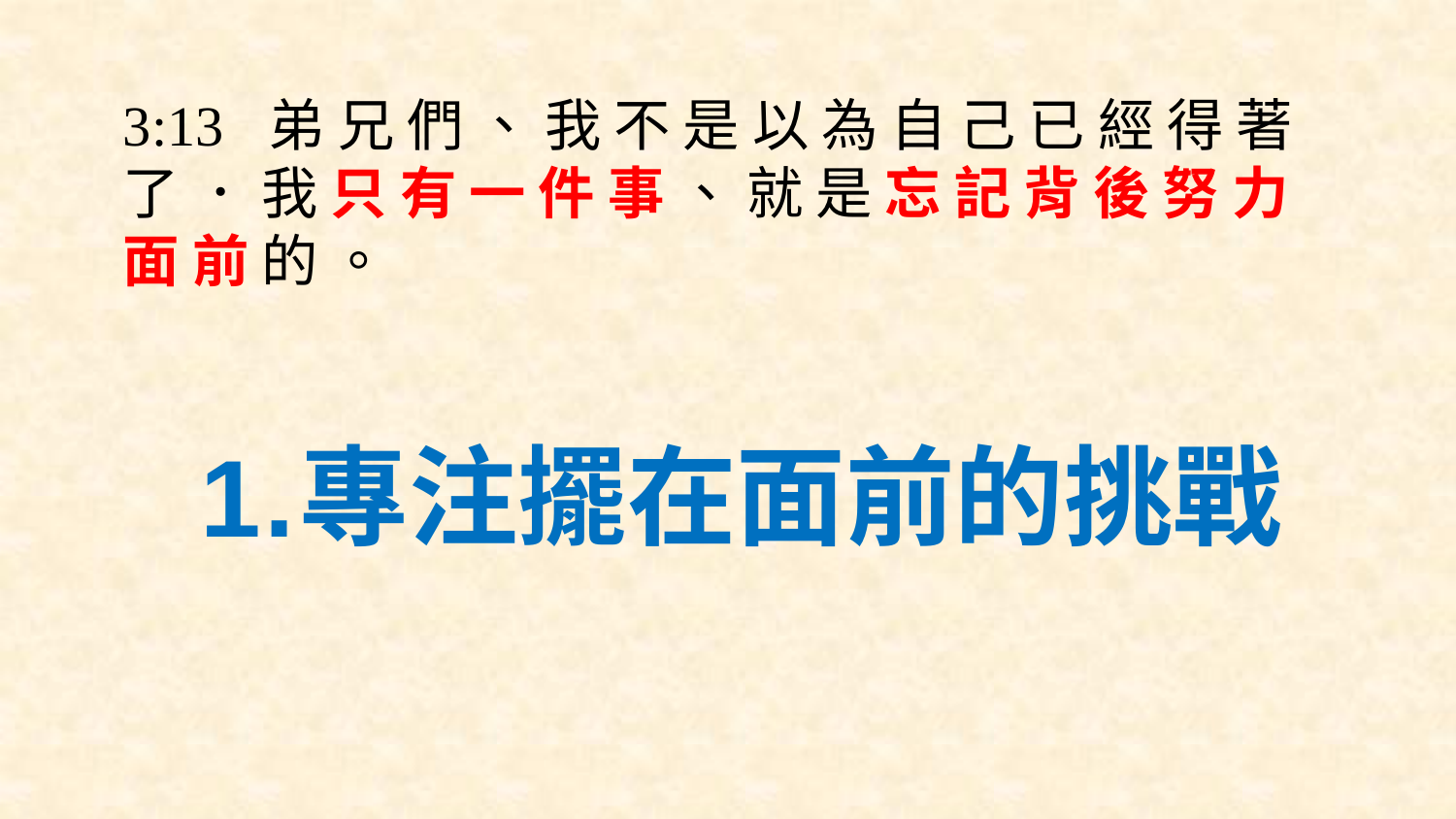

3:13	弟 兄 們 、 我 不 是 以 為 自 己 已 經 得 著 了 ． 我 只 有 一 件 事 、 就 是 忘 記 背 後 努 力 面 前 的 。
專注擺在面前的挑戰